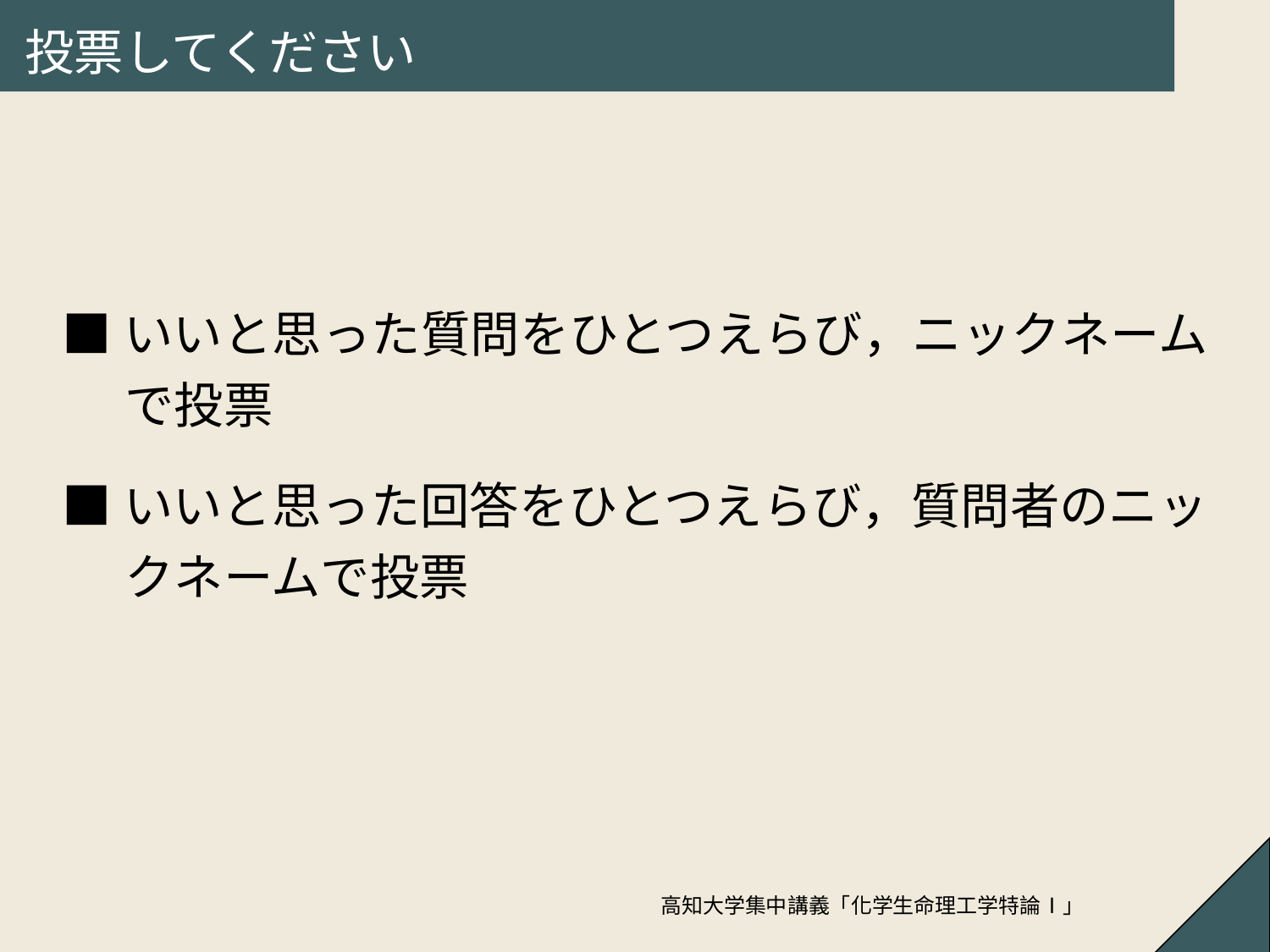

# 投票してください
■いいと思った質問をひとつえらび，ニックネームで投票
■いいと思った回答をひとつえらび，質問者のニックネームで投票